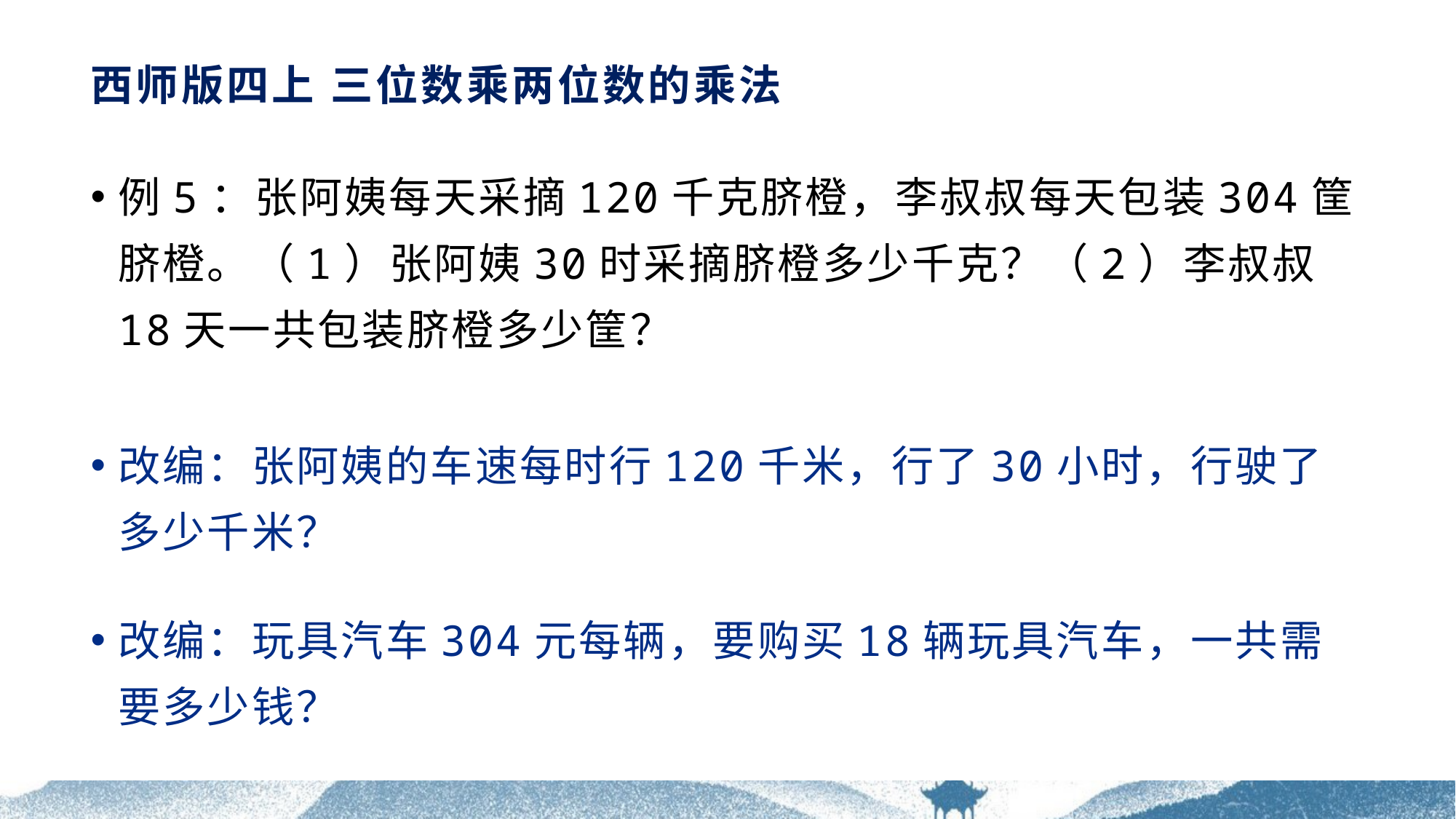

# 西师版四上 三位数乘两位数的乘法
例5：张阿姨每天采摘120千克脐橙，李叔叔每天包装304筐脐橙。（1）张阿姨30时采摘脐橙多少千克？（2）李叔叔18天一共包装脐橙多少筐？
改编：张阿姨的车速每时行120千米，行了30小时，行驶了多少千米？
改编：玩具汽车304元每辆，要购买18辆玩具汽车，一共需要多少钱？